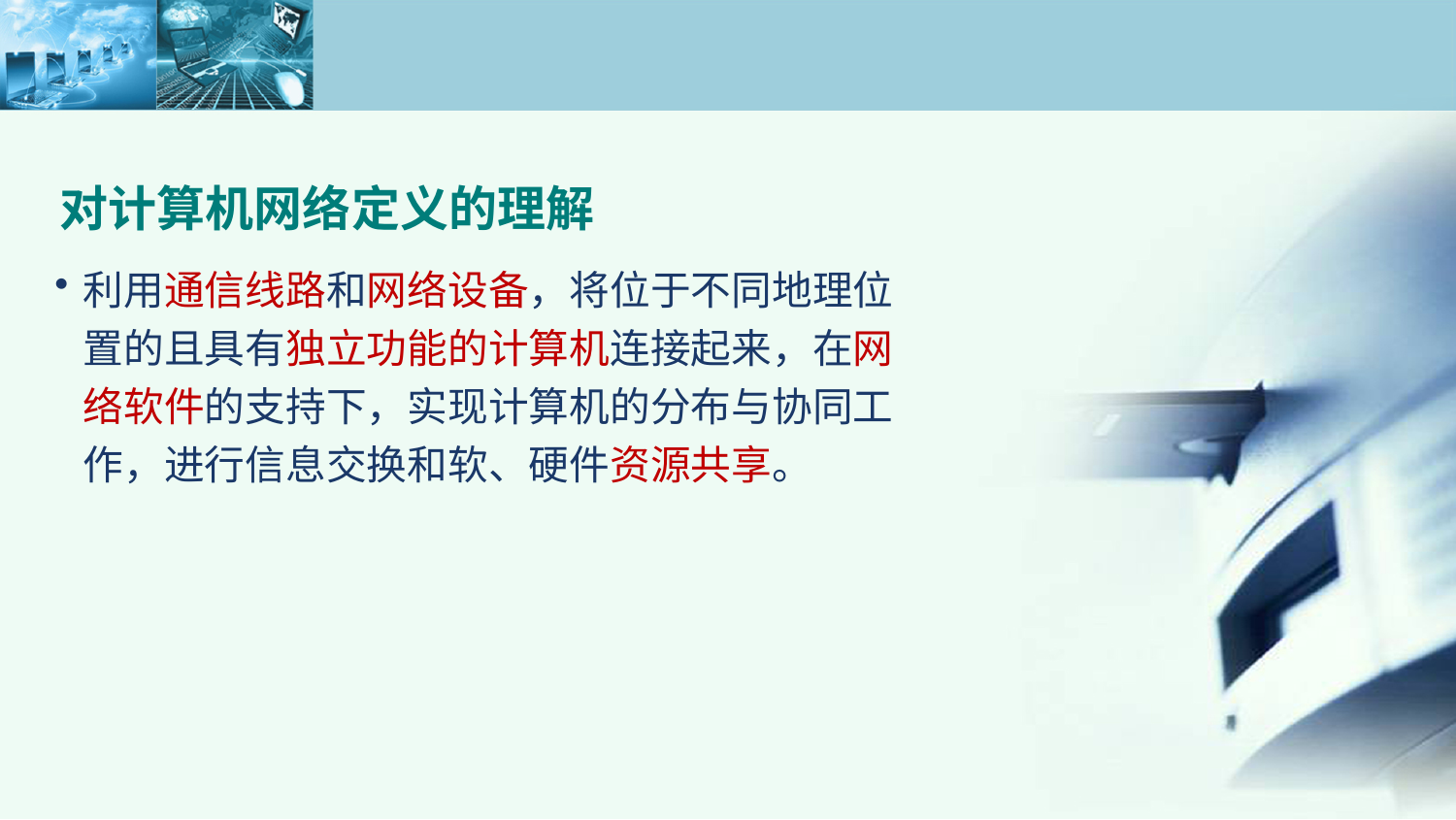

对计算机网络定义的理解
利用通信线路和网络设备，将位于不同地理位置的且具有独立功能的计算机连接起来，在网络软件的支持下，实现计算机的分布与协同工作，进行信息交换和软、硬件资源共享。